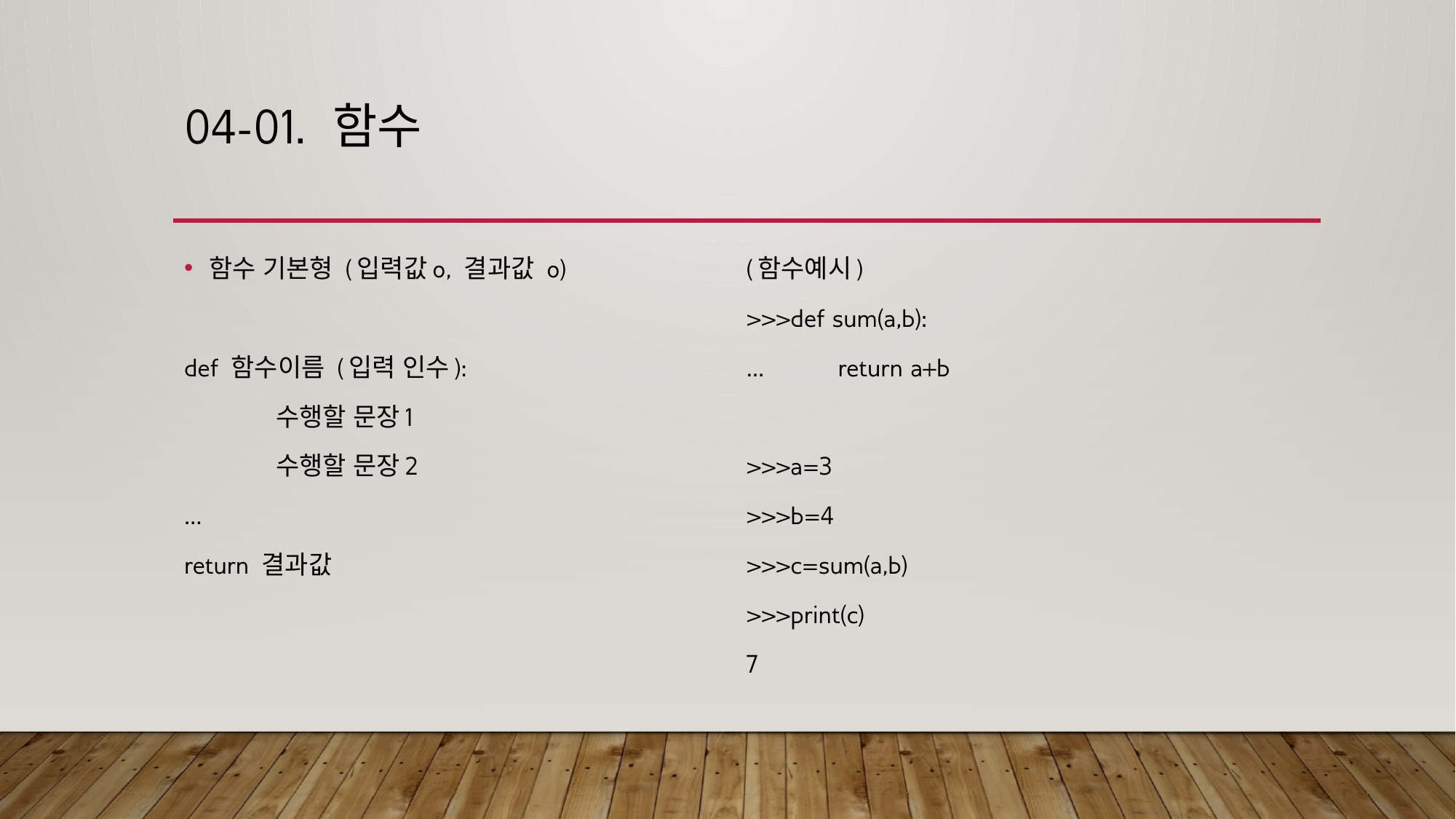

# 04-01. 함수
함수 기본형 (입력값o, 결과값 o)

def 함수이름 (입력 인수):
	수행할 문장1
	수행할 문장2
…
return 결과값

(함수예시)
>>>def sum(a,b):
…	return a+b

>>>a=3
>>>b=4
>>>c=sum(a,b)
>>>print(c)
7